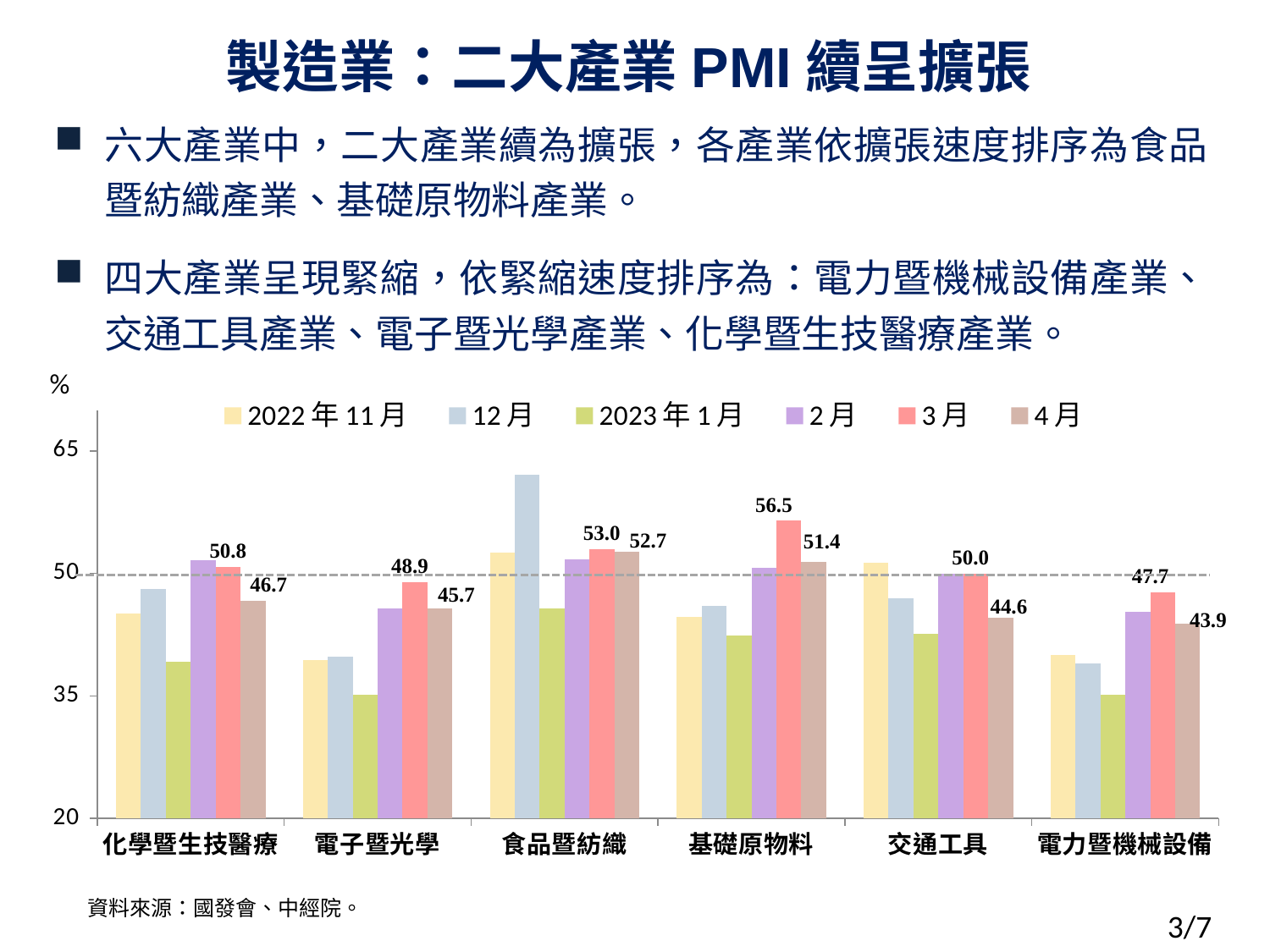

# 製造業：二大產業PMI續呈擴張
六大產業中，二大產業續為擴張，各產業依擴張速度排序為食品暨紡織產業、基礎原物料產業。
四大產業呈現緊縮，依緊縮速度排序為：電力暨機械設備產業、交通工具產業、電子暨光學產業、化學暨生技醫療產業。
%

### Chart

| Category | 2022年11月 | 12月 | 2023年1月 | 2月 | 3月 | 4月 |
|---|---|---|---|---|---|---|
| 化學暨生技醫療 | 45.1 | 48.1 | 39.2 | 51.6 | 50.8 | 46.7 |
| 電子暨光學 | 39.4 | 39.8 | 35.2 | 45.7 | 48.9 | 45.7 |
| 食品暨紡織 | 52.6 | 62.1 | 45.7 | 51.7 | 53.0 | 52.7 |
| 基礎原物料 | 44.7 | 46.0 | 42.4 | 50.7 | 56.5 | 51.4 |
| 交通工具 | 51.3 | 47.0 | 42.6 | 50.0 | 50.0 | 44.6 |
| 電力暨機械設備 | 40.0 | 39.0 | 35.1 | 45.3 | 47.7 | 43.9 |
資料來源：國發會、中經院。